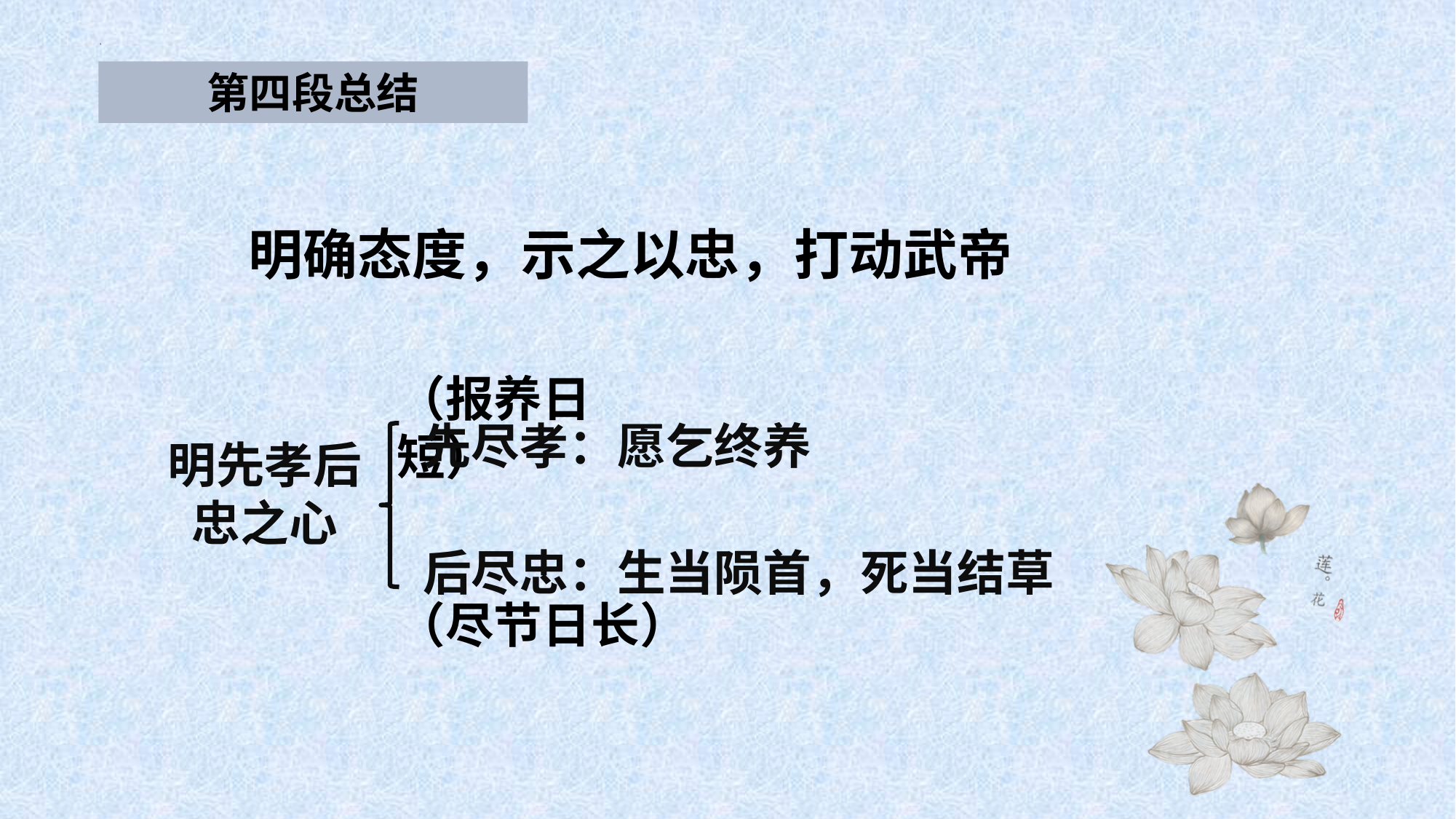

第四段总结
明确态度，示之以忠，打动武帝
（报养日短）
先尽孝：愿乞终养

明先孝后忠之心
后尽忠：生当陨首，死当结草
（尽节日长）